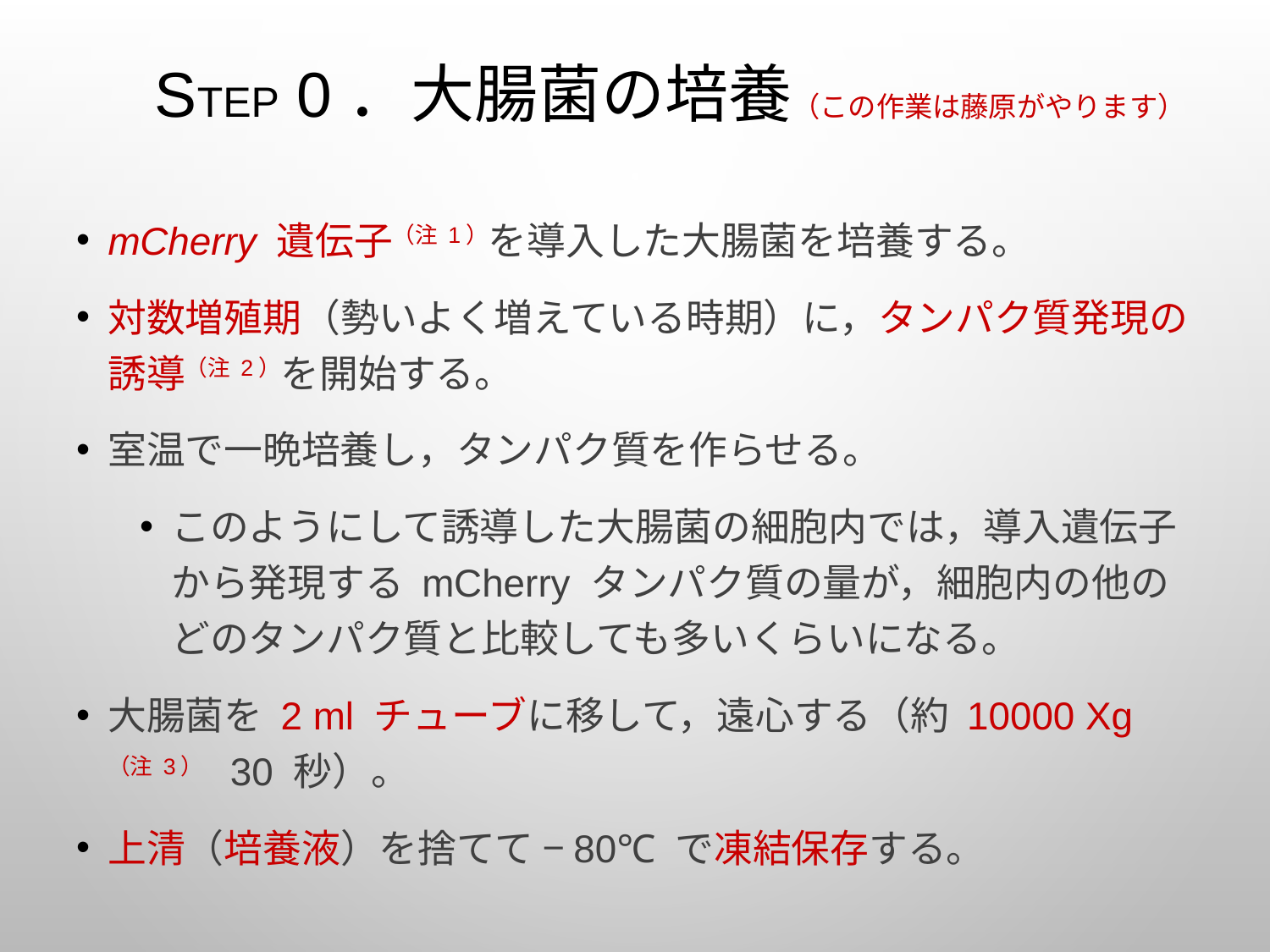

# STEP 0．大腸菌の培養（この作業は藤原がやります）
mCherry 遺伝子（注 1）を導入した大腸菌を培養する。
対数増殖期（勢いよく増えている時期）に，タンパク質発現の誘導（注 2）を開始する。
室温で一晩培養し，タンパク質を作らせる。
このようにして誘導した大腸菌の細胞内では，導入遺伝子から発現する mCherry タンパク質の量が，細胞内の他のどのタンパク質と比較しても多いくらいになる。
大腸菌を 2 ml チューブに移して，遠心する（約 10000 Xg （注 3）  30 秒）。
上清（培養液）を捨てて −80℃ で凍結保存する。